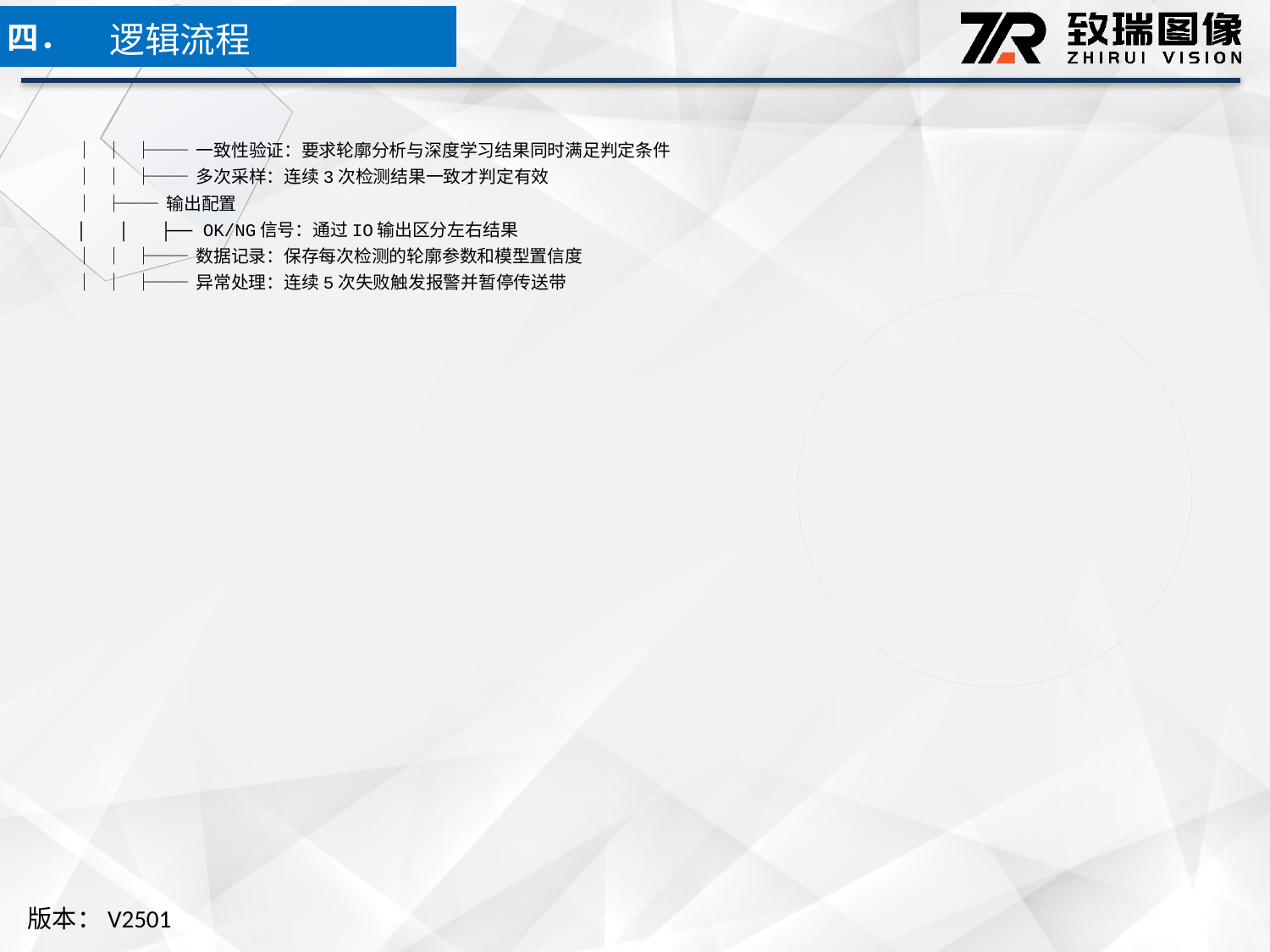

逻辑流程
四．

│   │   ├── 一致性验证：要求轮廓分析与深度学习结果同时满足判定条件
│   │   ├── 多次采样：连续3次检测结果一致才判定有效
│   ├── 输出配置
│   │   ├── OK/NG信号：通过IO输出区分左右结果
│   │   ├── 数据记录：保存每次检测的轮廓参数和模型置信度
│   │   ├── 异常处理：连续5次失败触发报警并暂停传送带